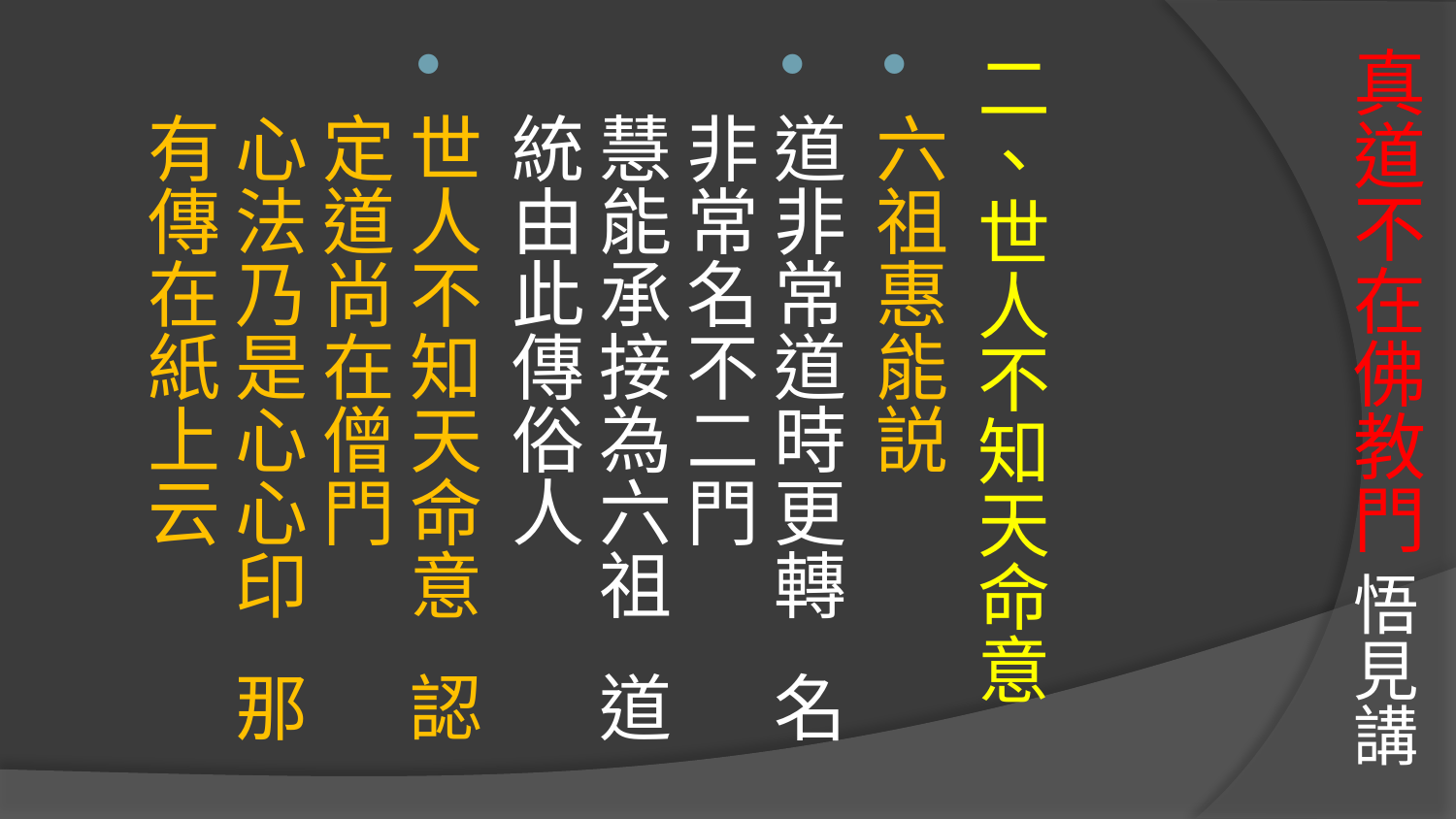

# 真道不在佛教門 悟見講
二、世人不知天命意
六祖惠能説
道非常道時更轉   名非常名不二門 
慧能承接為六祖   道統由此傳俗人
世人不知天命意   認定道尚在僧門
心法乃是心心印   那有傳在紙上云